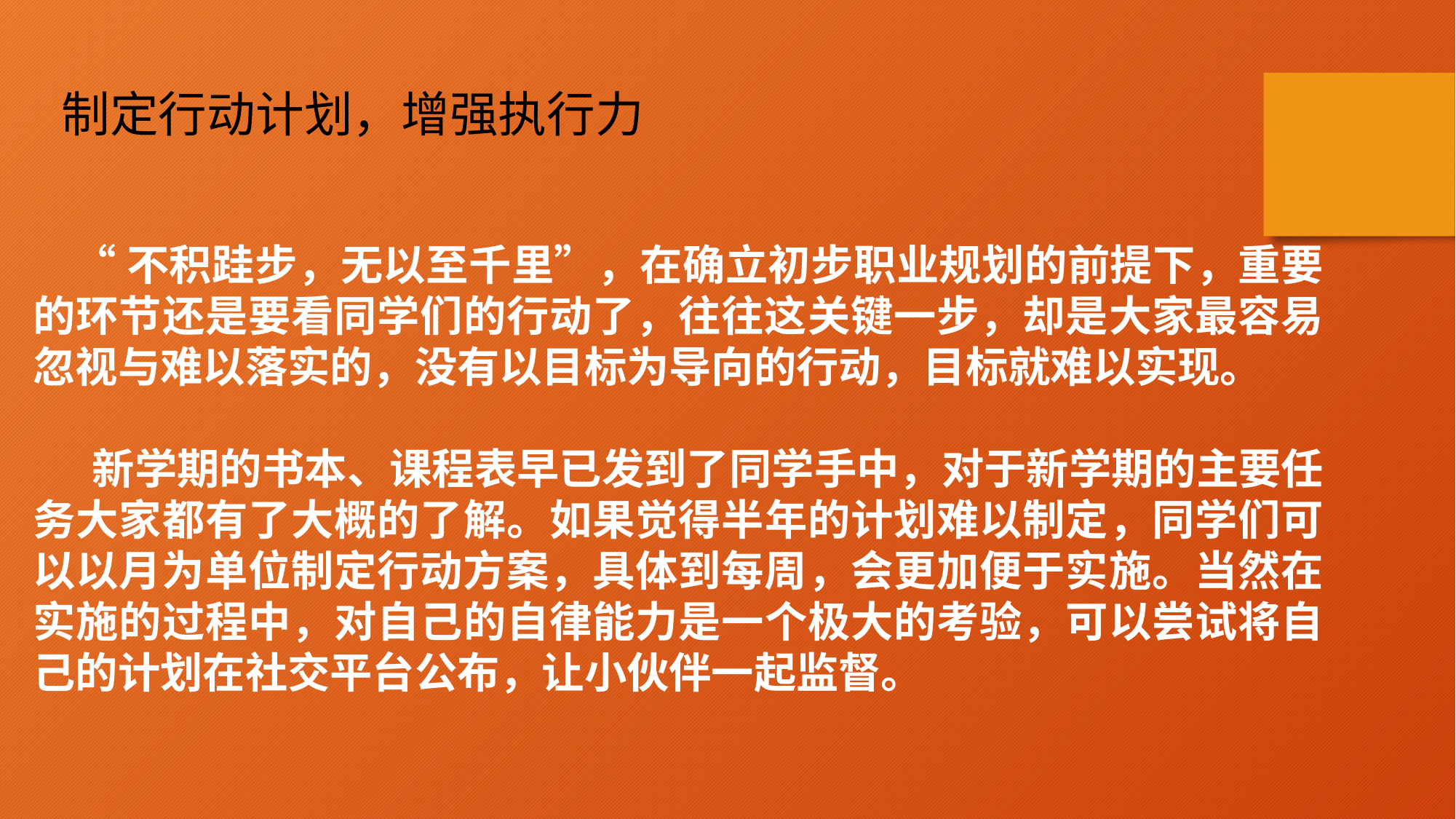

制定行动计划，增强执行力
    “不积跬步，无以至千里”，在确立初步职业规划的前提下，重要的环节还是要看同学们的行动了，往往这关键一步，却是大家最容易忽视与难以落实的，没有以目标为导向的行动，目标就难以实现。

     新学期的书本、课程表早已发到了同学手中，对于新学期的主要任务大家都有了大概的了解。如果觉得半年的计划难以制定，同学们可以以月为单位制定行动方案，具体到每周，会更加便于实施。当然在实施的过程中，对自己的自律能力是一个极大的考验，可以尝试将自己的计划在社交平台公布，让小伙伴一起监督。